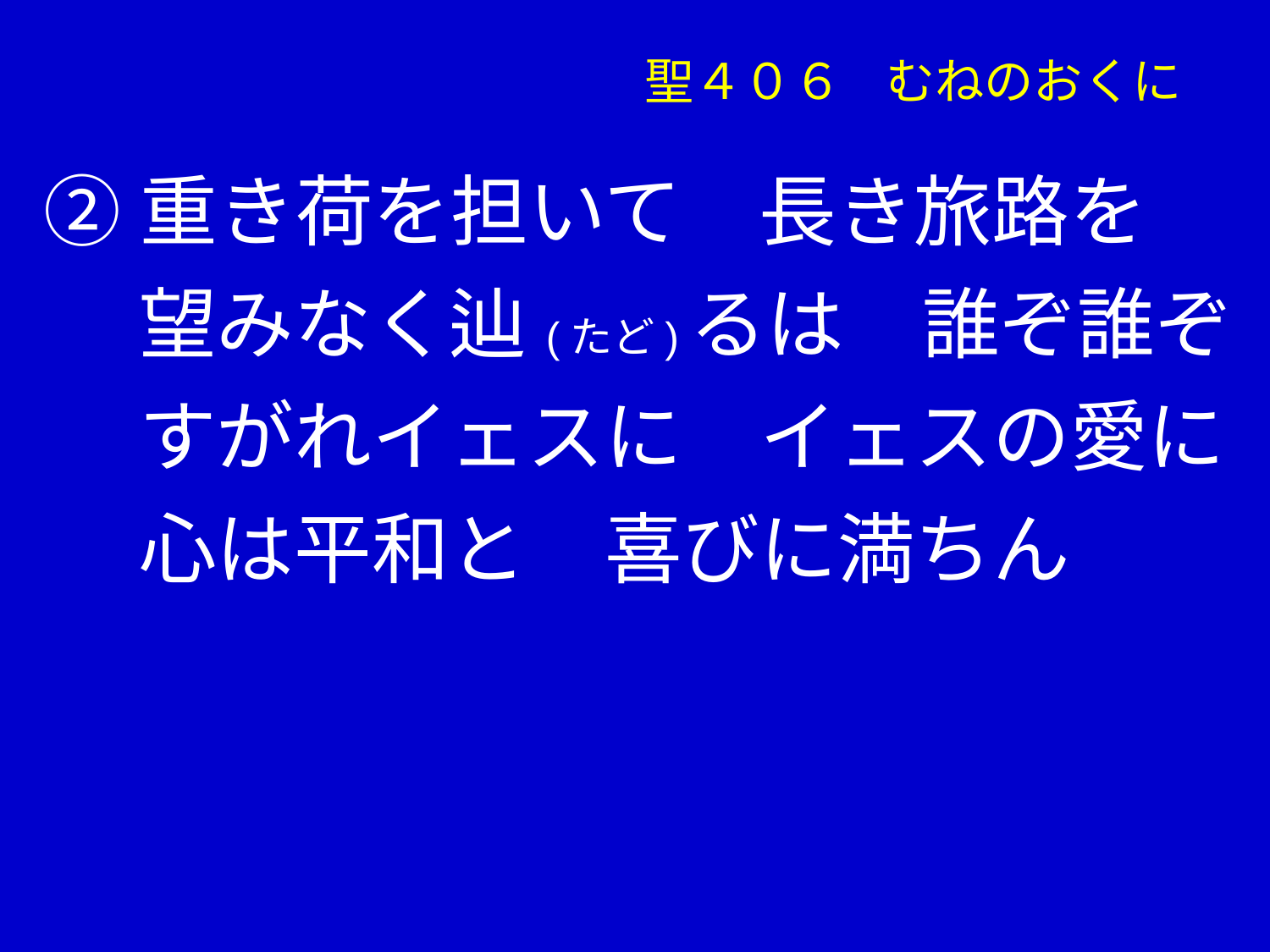

聖４０６    むねのおくに
②重き荷を担いて　長き旅路を
　 望みなく辿(たど)るは　誰ぞ誰ぞ
　 すがれイェスに　イェスの愛に
　 心は平和と　喜びに満ちん